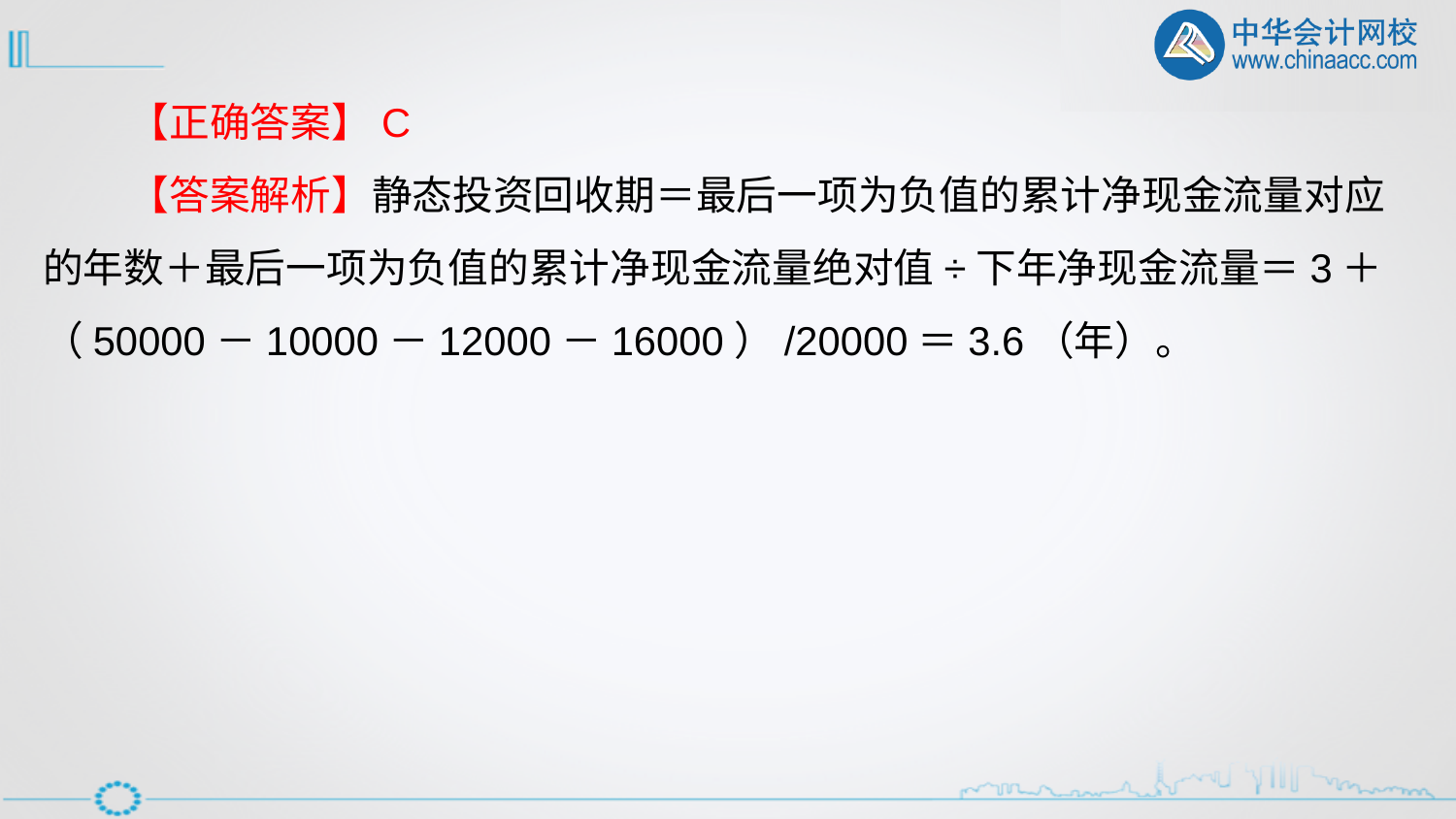

【正确答案】C
【答案解析】静态投资回收期＝最后一项为负值的累计净现金流量对应的年数＋最后一项为负值的累计净现金流量绝对值÷下年净现金流量＝3＋（50000－10000－12000－16000）/20000＝3.6（年）。